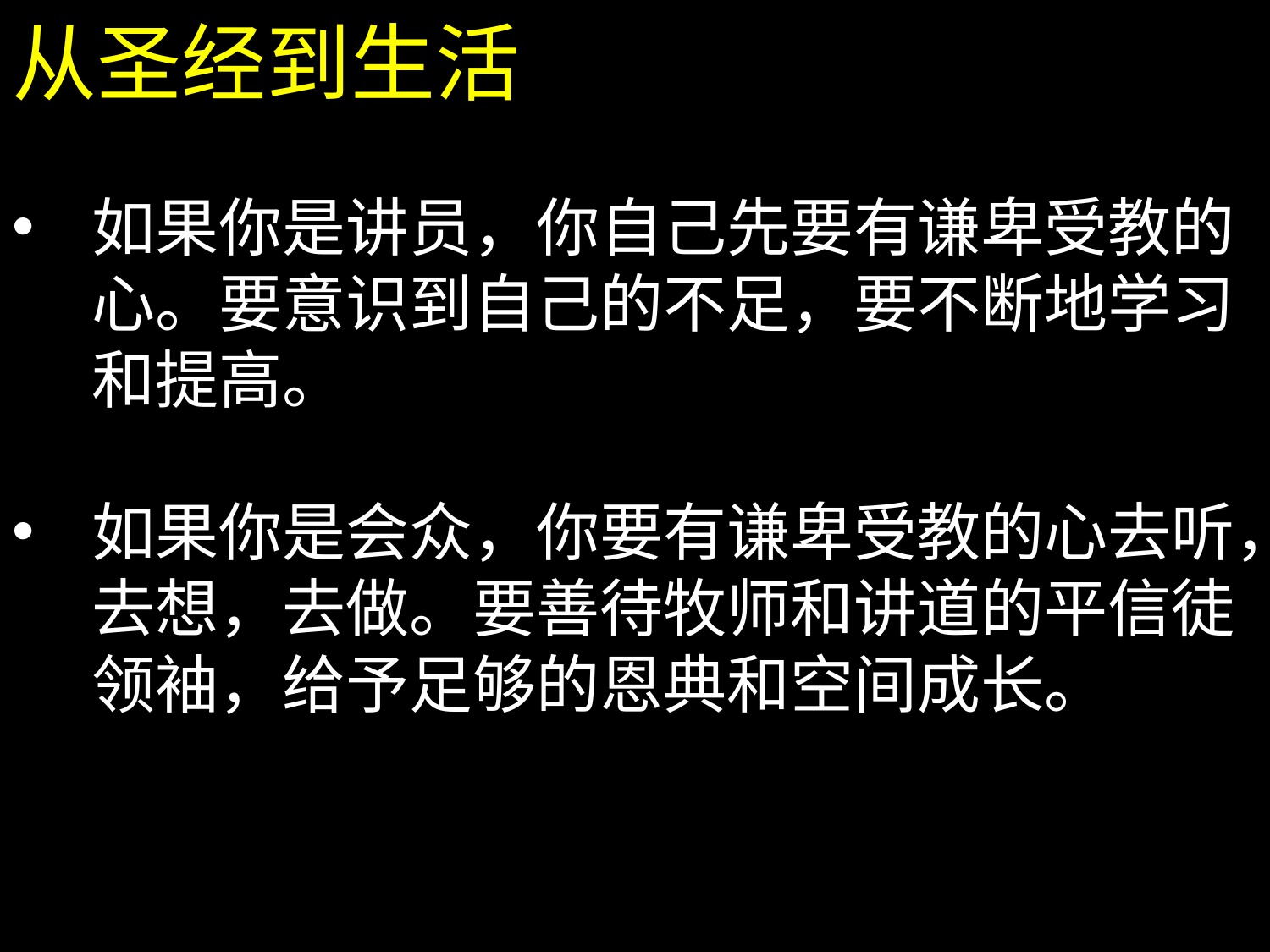

从圣经到生活

如果你是讲员，你自己先要有谦卑受教的心。要意识到自己的不足，要不断地学习和提高。

如果你是会众，你要有谦卑受教的心去听，去想，去做。要善待牧师和讲道的平信徒领袖，给予足够的恩典和空间成长。